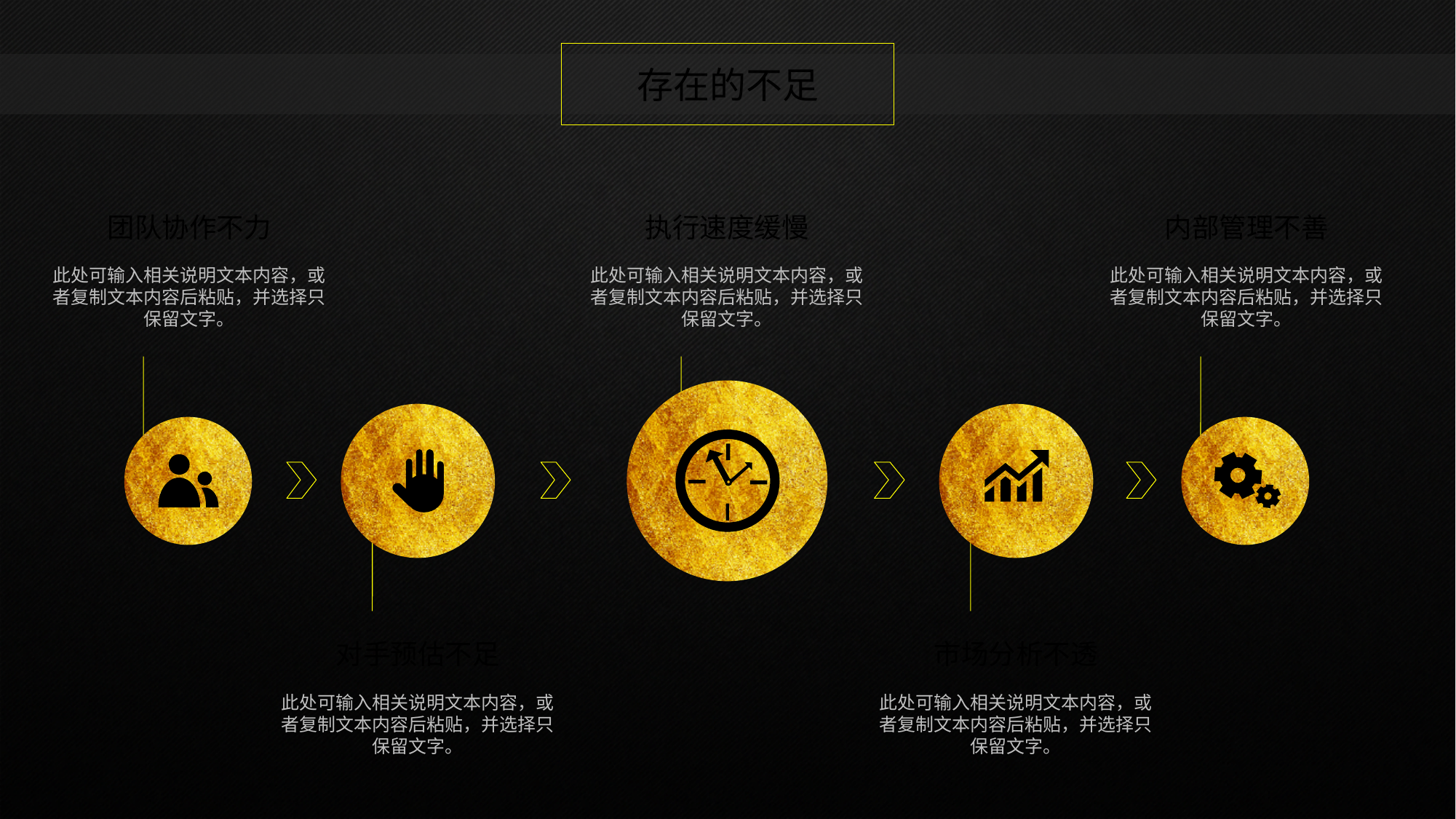

存在的不足

团队协作不力
执行速度缓慢
内部管理不善
此处可输入相关说明文本内容，或者复制文本内容后粘贴，并选择只保留文字。
此处可输入相关说明文本内容，或者复制文本内容后粘贴，并选择只保留文字。
此处可输入相关说明文本内容，或者复制文本内容后粘贴，并选择只保留文字。

对手预估不足
市场分析不透
此处可输入相关说明文本内容，或者复制文本内容后粘贴，并选择只保留文字。
此处可输入相关说明文本内容，或者复制文本内容后粘贴，并选择只保留文字。